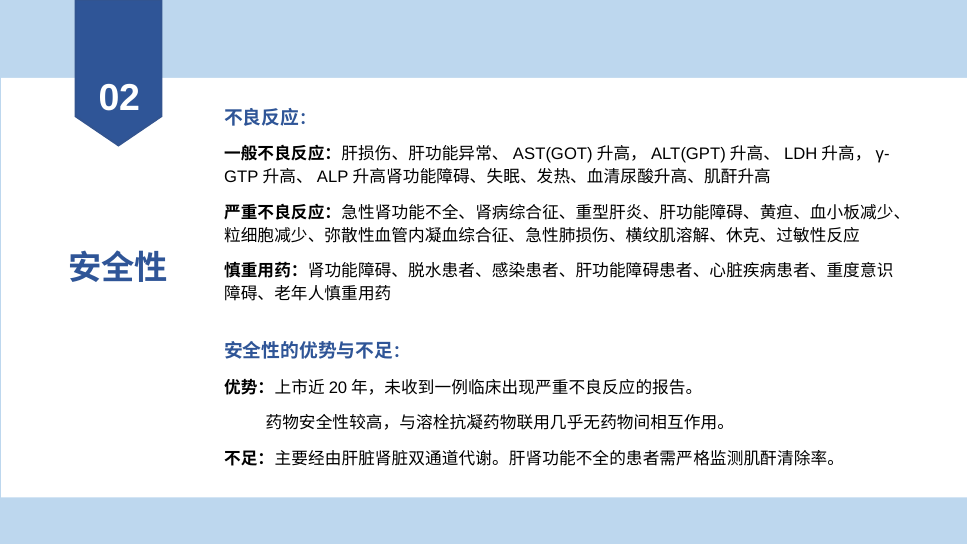

02

不良反应：
一般不良反应：肝损伤、肝功能异常、AST(GOT)升高，ALT(GPT)升高、LDH升高，γ-GTP升高、ALP升高肾功能障碍、失眠、发热、血清尿酸升高、肌酐升高
严重不良反应：急性肾功能不全、肾病综合征、重型肝炎、肝功能障碍、黄疸、血小板减少、粒细胞减少、弥散性血管内凝血综合征、急性肺损伤、横纹肌溶解、休克、过敏性反应
慎重用药：肾功能障碍、脱水患者、感染患者、肝功能障碍患者、心脏疾病患者、重度意识障碍、老年人慎重用药

安全性的优势与不足：
优势：上市近20年，未收到一例临床出现严重不良反应的报告。
          药物安全性较高，与溶栓抗凝药物联用几乎无药物间相互作用。
不足：主要经由肝脏肾脏双通道代谢。肝肾功能不全的患者需严格监测肌酐清除率。
安全性